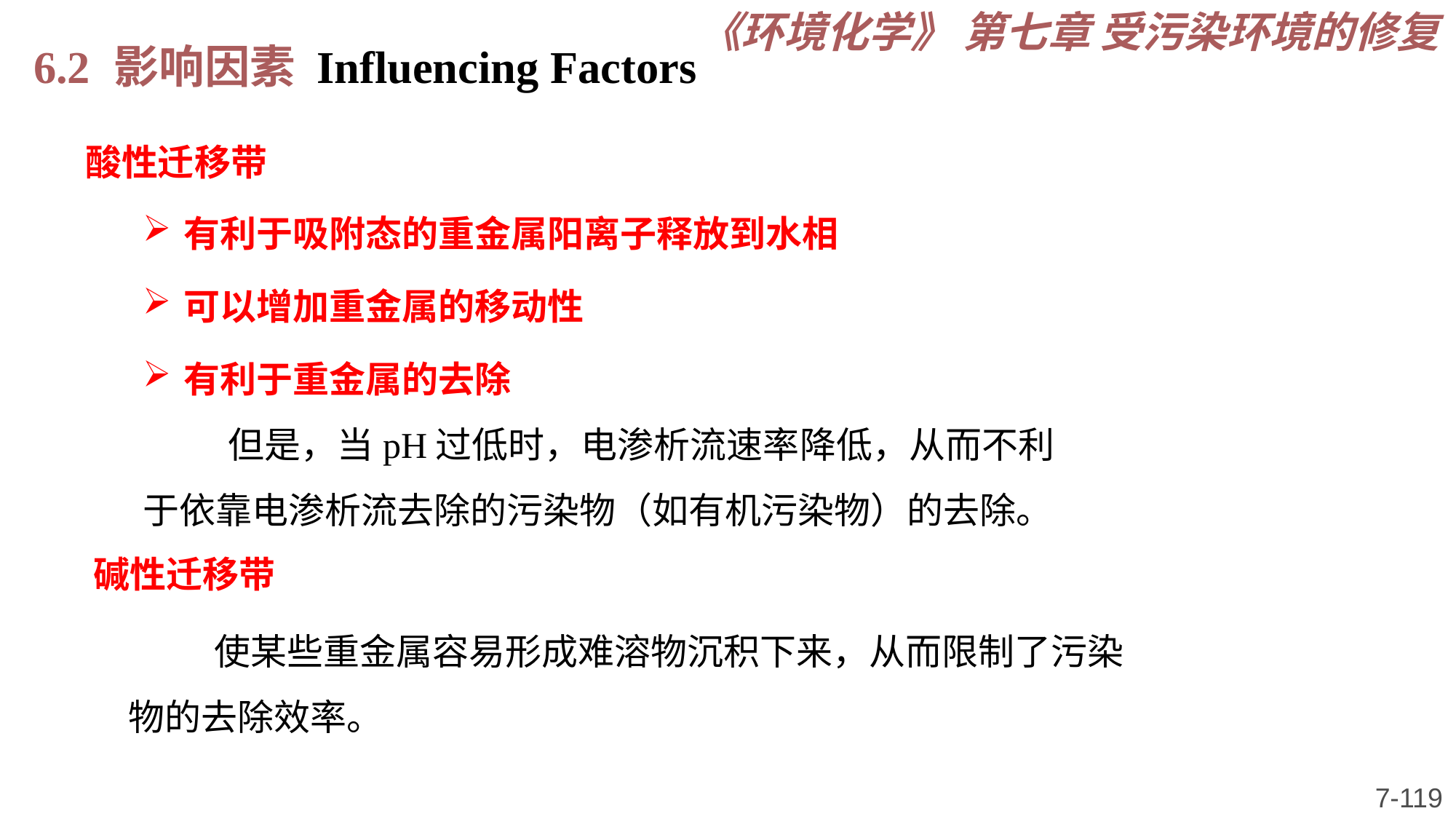

《环境化学》 第七章 受污染环境的修复
6.2 影响因素 Influencing Factors

酸性迁移带
有利于吸附态的重金属阳离子释放到水相
可以增加重金属的移动性
有利于重金属的去除
但是，当pH过低时，电渗析流速率降低，从而不利于依靠电渗析流去除的污染物（如有机污染物）的去除。
碱性迁移带
使某些重金属容易形成难溶物沉积下来，从而限制了污染物的去除效率。
7-119